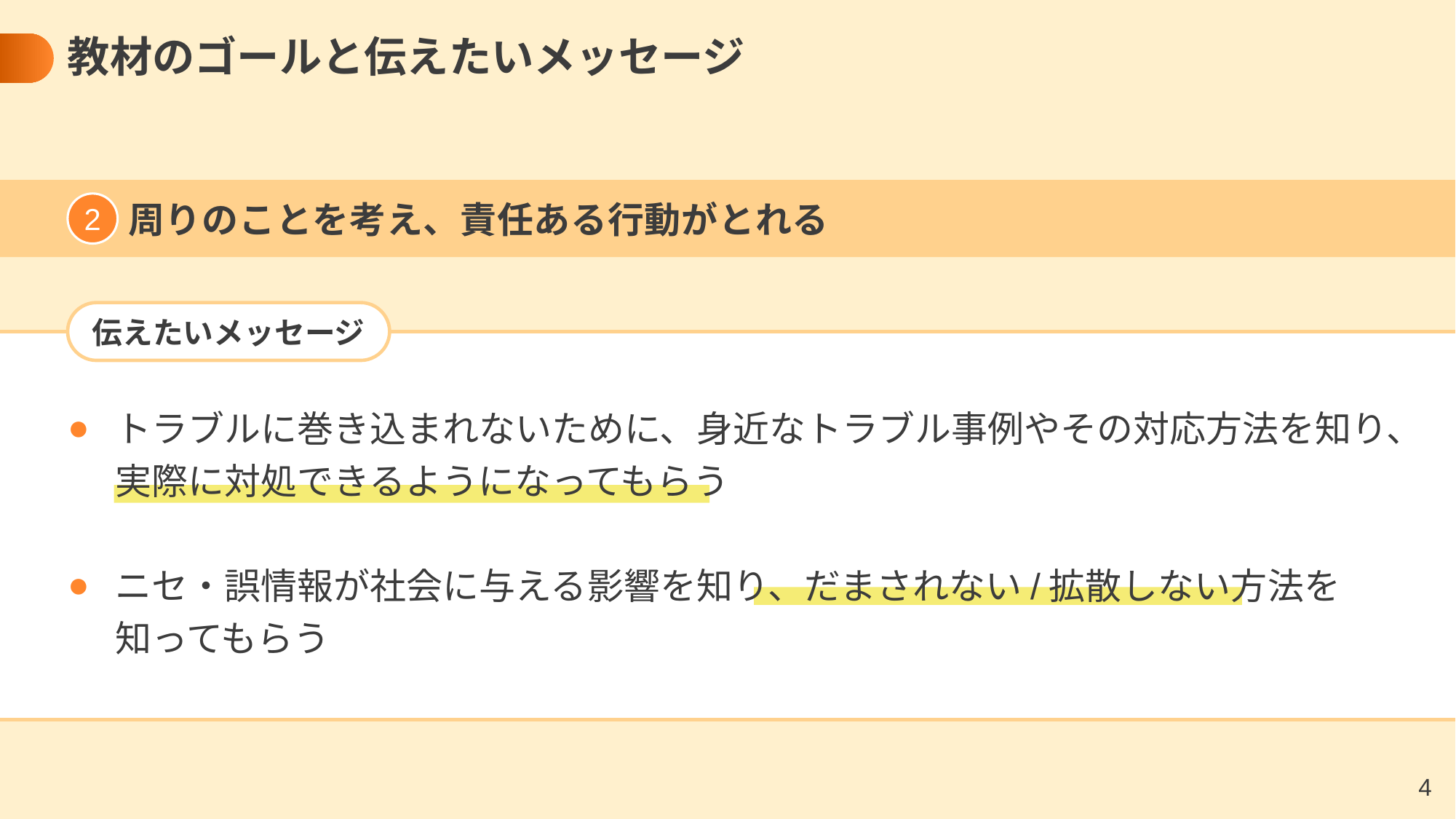

# 教材のゴールと伝えたいメッセージ
周りのことを考え、責任ある行動がとれる
2

伝えたいメッセージ

トラブルに巻き込まれないために、身近なトラブル事例やその対応方法を知り、実際に対処できるようになってもらう

ニセ・誤情報が社会に与える影響を知り、だまされない/拡散しない方法を
知ってもらう
4